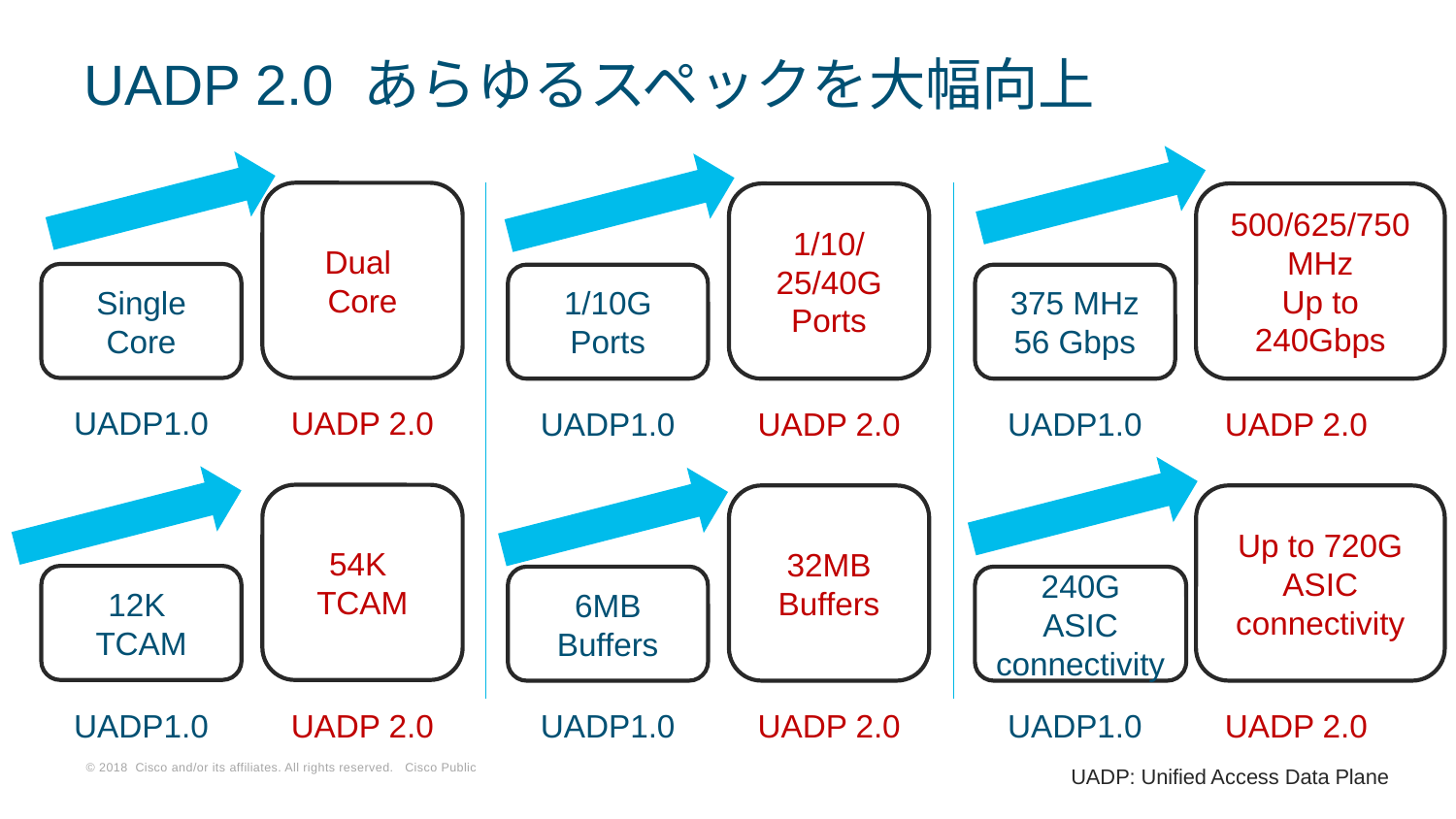

UADP 2.0 あらゆるスペックを大幅向上

Dual
Core
1/10/
25/40G
Ports
500/625/750
MHz
Up to 240Gbps
Single Core
1/10G
Ports
375 MHz
56 Gbps

UADP1.0
UADP 2.0
UADP1.0
UADP 2.0
UADP1.0
UADP 2.0

54K
TCAM
32MB
Buffers
Up to 720G
ASIC connectivity
12K
TCAM
6MB
Buffers
240G
ASIC connectivity
UADP1.0
UADP 2.0
UADP1.0
UADP 2.0
UADP1.0
UADP 2.0
UADP: Unified Access Data Plane